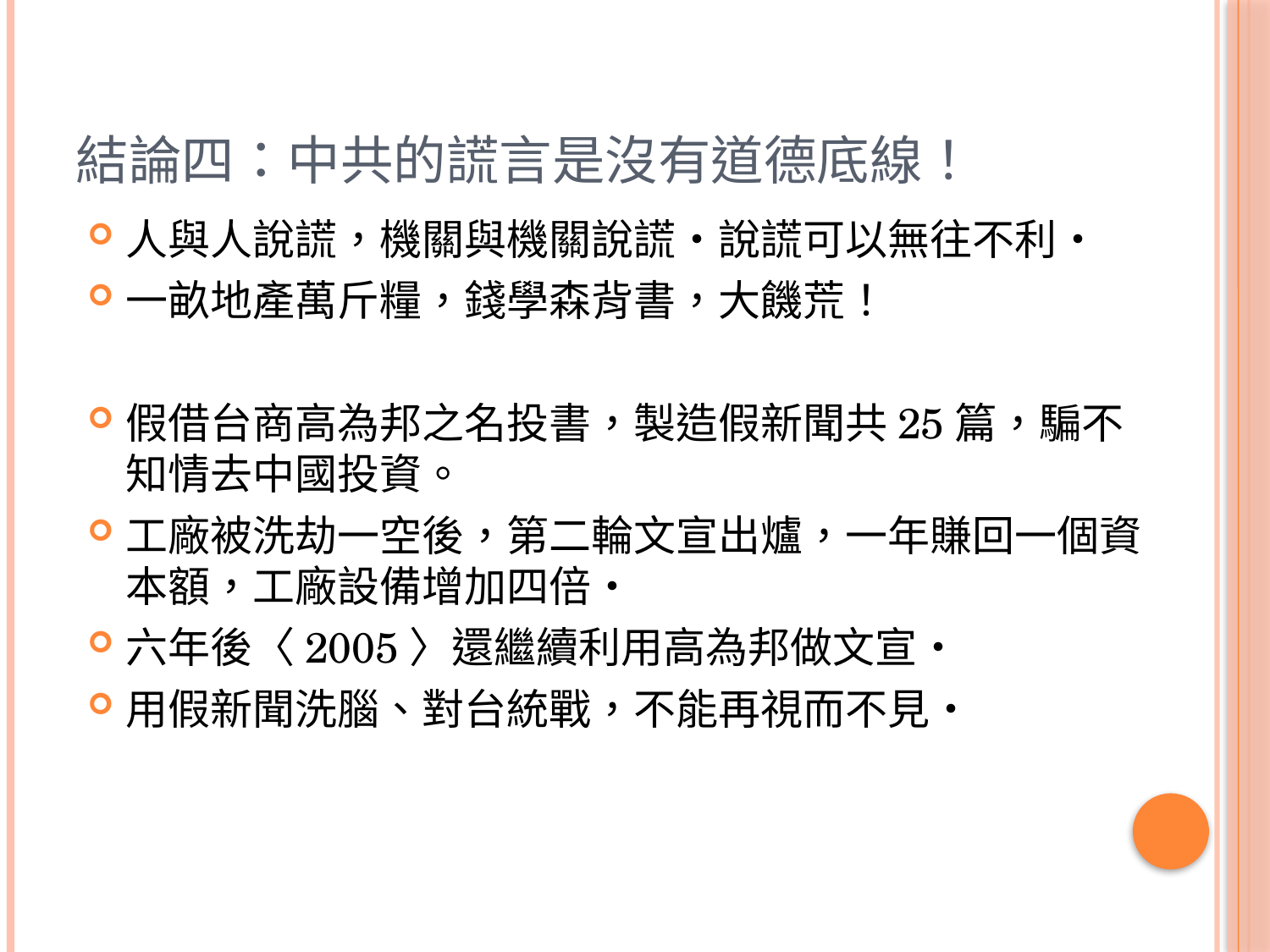

# 結論四：中共的謊言是沒有道德底線！
人與人說謊，機關與機關說謊‧說謊可以無往不利‧
一畝地產萬斤糧，錢學森背書，大饑荒！

假借台商高為邦之名投書，製造假新聞共25篇，騙不知情去中國投資。
工廠被洗劫一空後，第二輪文宣出爐，一年賺回一個資本額，工廠設備增加四倍‧
六年後〈2005〉還繼續利用高為邦做文宣‧
用假新聞洗腦、對台統戰，不能再視而不見‧